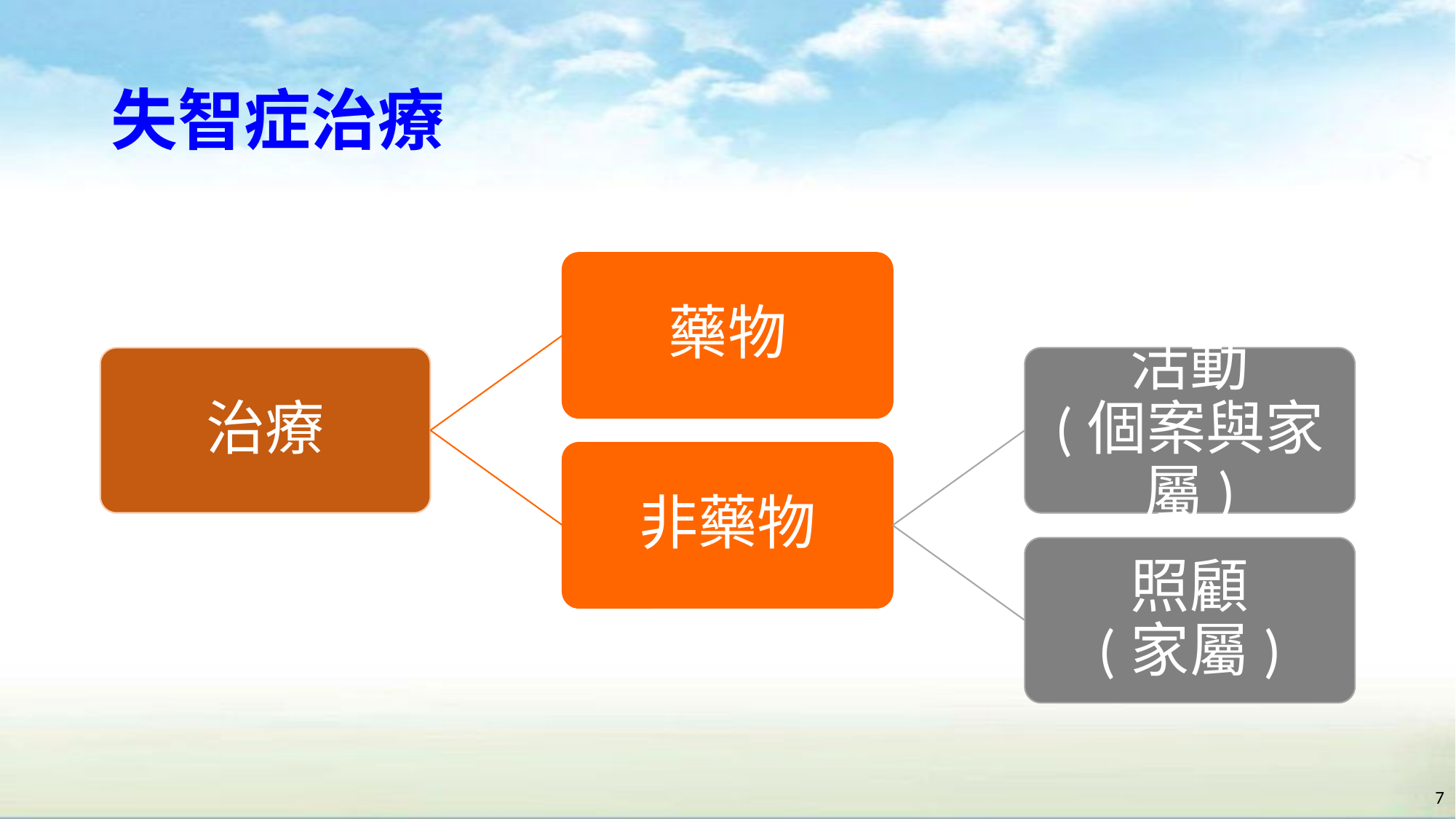

# 失智症治療
治療

藥物

非藥物

活動
(個案與家屬)

照顧
(家屬)
7